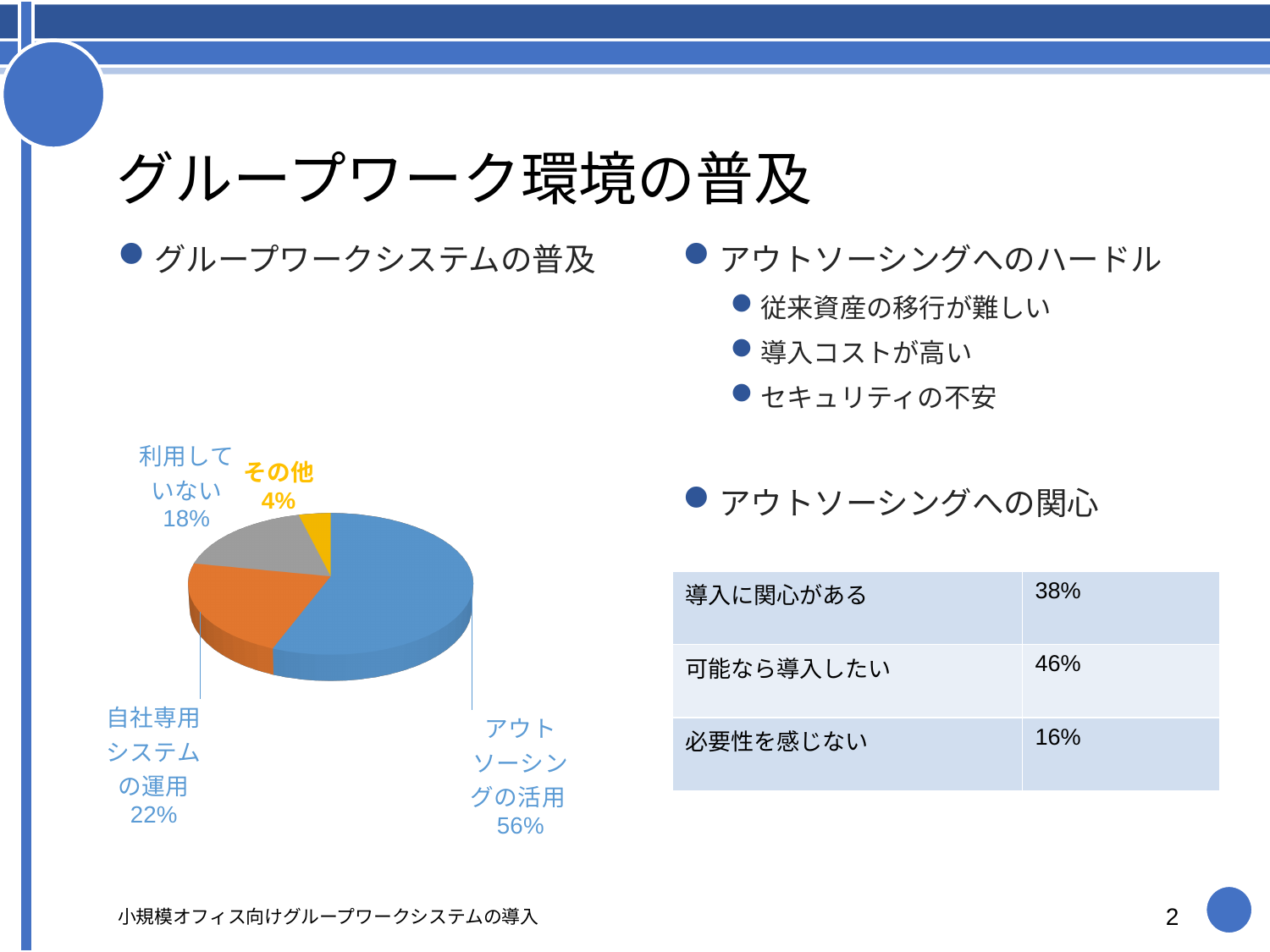

# グループワーク環境の普及
グループワークシステムの普及

アウトソーシングへのハードル
従来資産の移行が難しい
導入コストが高い
セキュリティの不安

アウトソーシングへの関心

[unsupported chart]

| 導入に関心がある | 38% |
| --- | --- |
| 可能なら導入したい | 46% |
| 必要性を感じない | 16% |
小規模オフィス向けグループワークシステムの導入
2